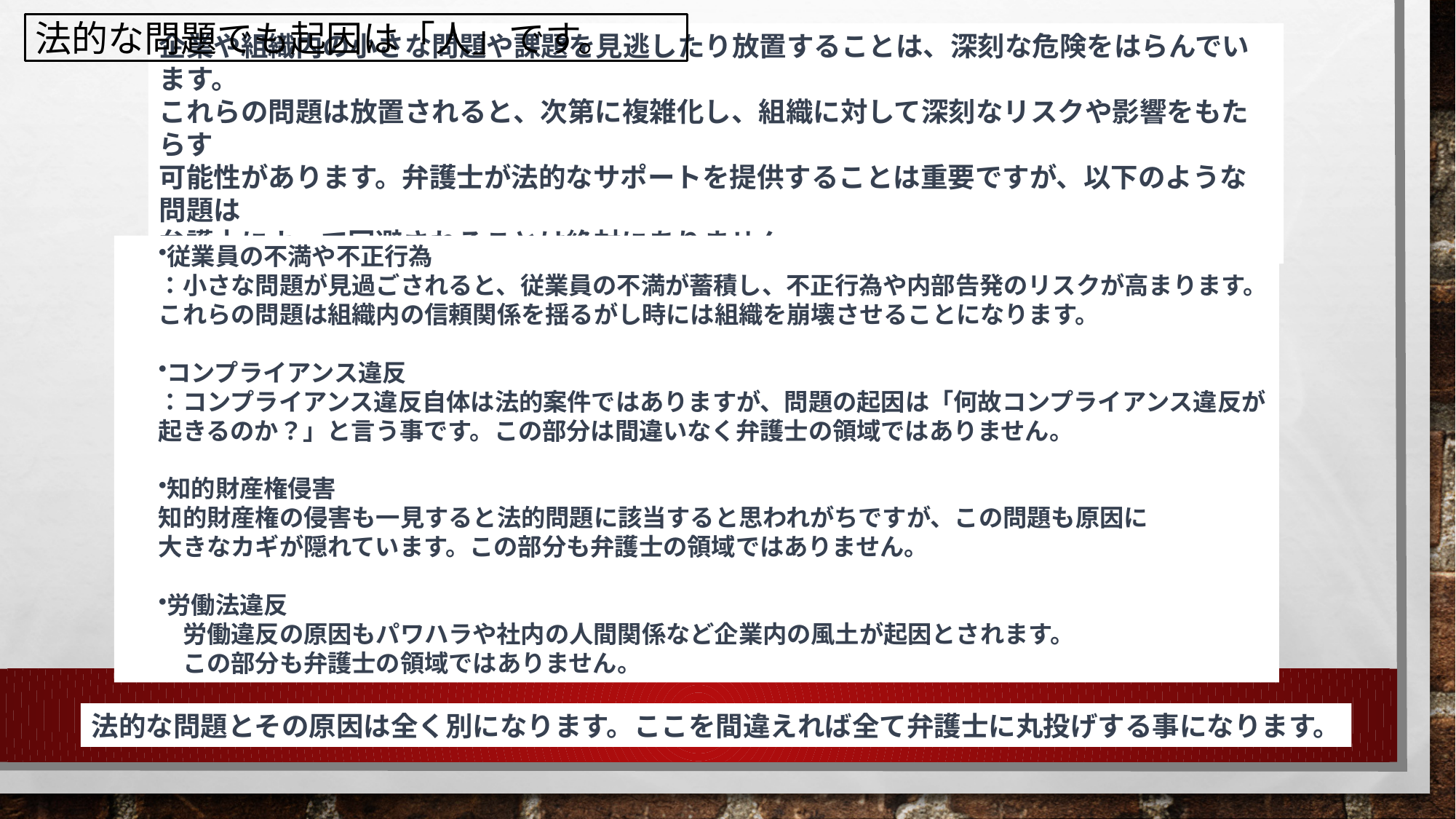

法的な問題でも起因は「人」です。
企業や組織内の小さな問題や課題を見逃したり放置することは、深刻な危険をはらんでいます。
これらの問題は放置されると、次第に複雑化し、組織に対して深刻なリスクや影響をもたらす
可能性があります。弁護士が法的なサポートを提供することは重要ですが、以下のような問題は
弁護士によって回避されることは絶対にありません。
従業員の不満や不正行為
：小さな問題が見過ごされると、従業員の不満が蓄積し、不正行為や内部告発のリスクが高まります。
これらの問題は組織内の信頼関係を揺るがし時には組織を崩壊させることになります。

コンプライアンス違反
：コンプライアンス違反自体は法的案件ではありますが、問題の起因は「何故コンプライアンス違反が
起きるのか？」と言う事です。この部分は間違いなく弁護士の領域ではありません。

知的財産権侵害
知的財産権の侵害も一見すると法的問題に該当すると思われがちですが、この問題も原因に
大きなカギが隠れています。この部分も弁護士の領域ではありません。

労働法違反
　労働違反の原因もパワハラや社内の人間関係など企業内の風土が起因とされます。
　この部分も弁護士の領域ではありません。
法的な問題とその原因は全く別になります。ここを間違えれば全て弁護士に丸投げする事になります。